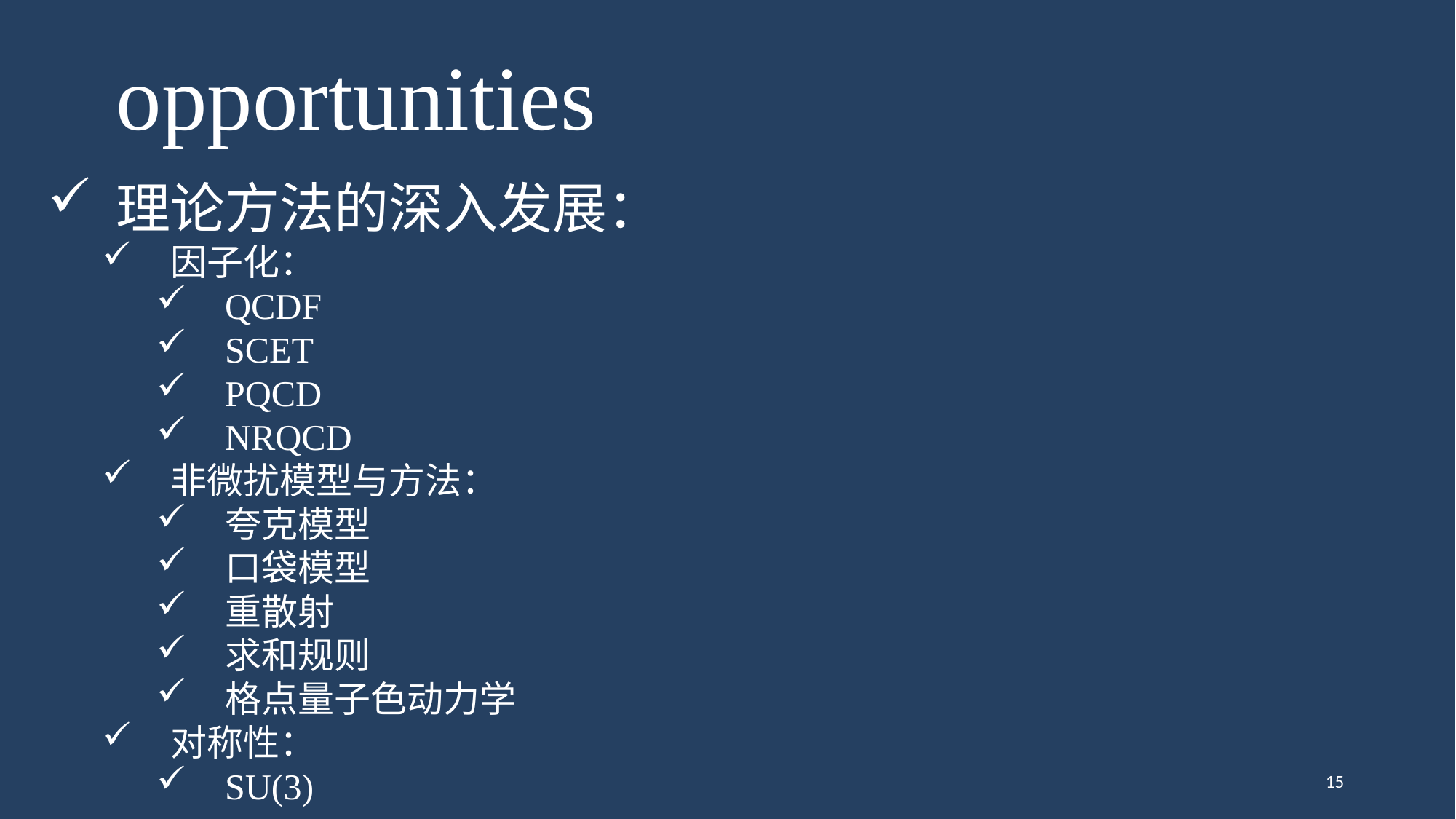

opportunities
理论方法的深入发展：
因子化：
QCDF
SCET
PQCD
NRQCD
非微扰模型与方法：
夸克模型
口袋模型
重散射
求和规则
格点量子色动力学
对称性：
SU(3)
15